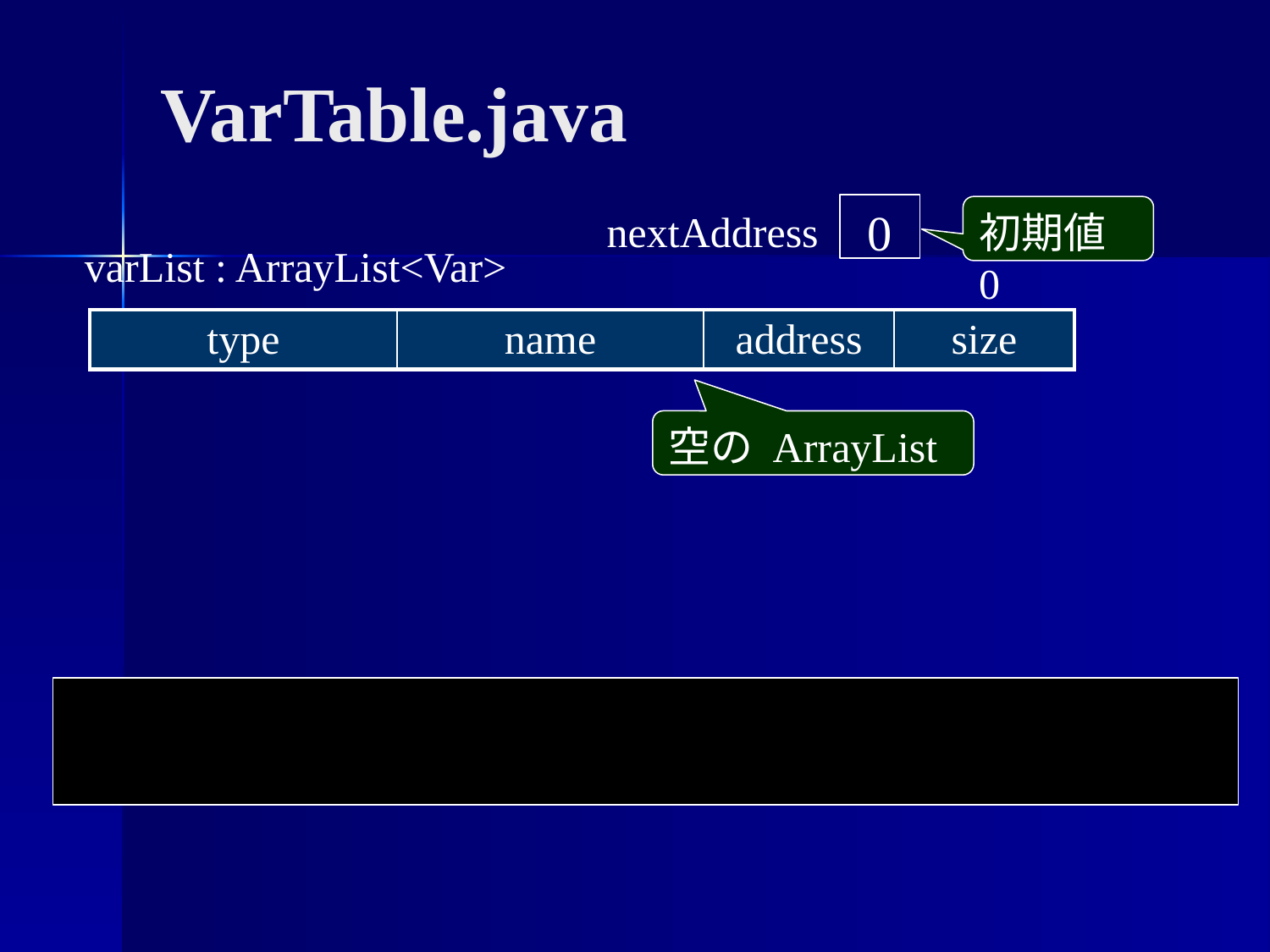

VarTable.java
0
初期値 0
nextAddress
varList : ArrayList<Var>
| type | name | address | size |
| --- | --- | --- | --- |
空の ArrayList